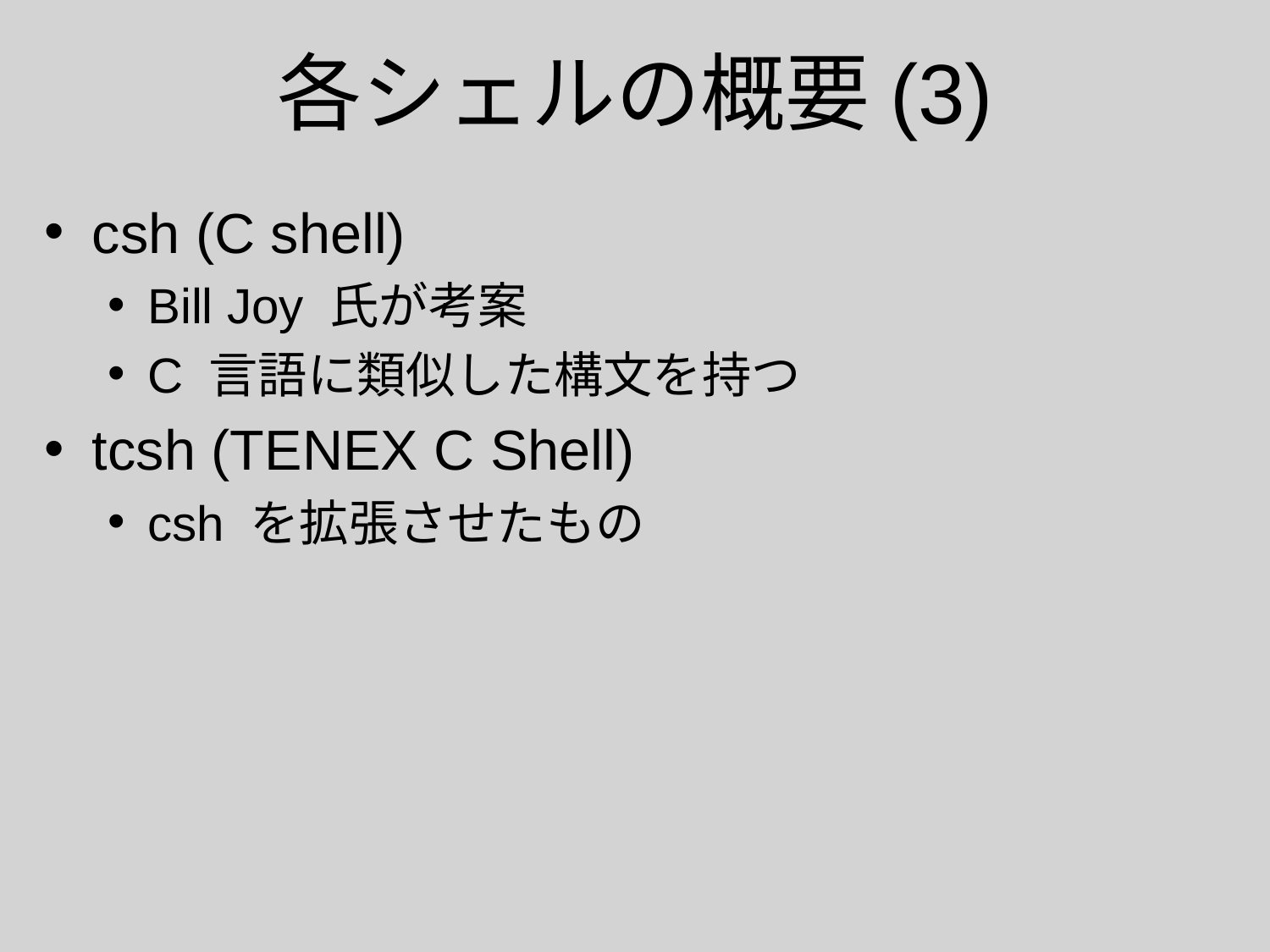

# 各シェルの概要(3)
csh (C shell)
Bill Joy 氏が考案
C 言語に類似した構文を持つ
tcsh (TENEX C Shell)
csh を拡張させたもの